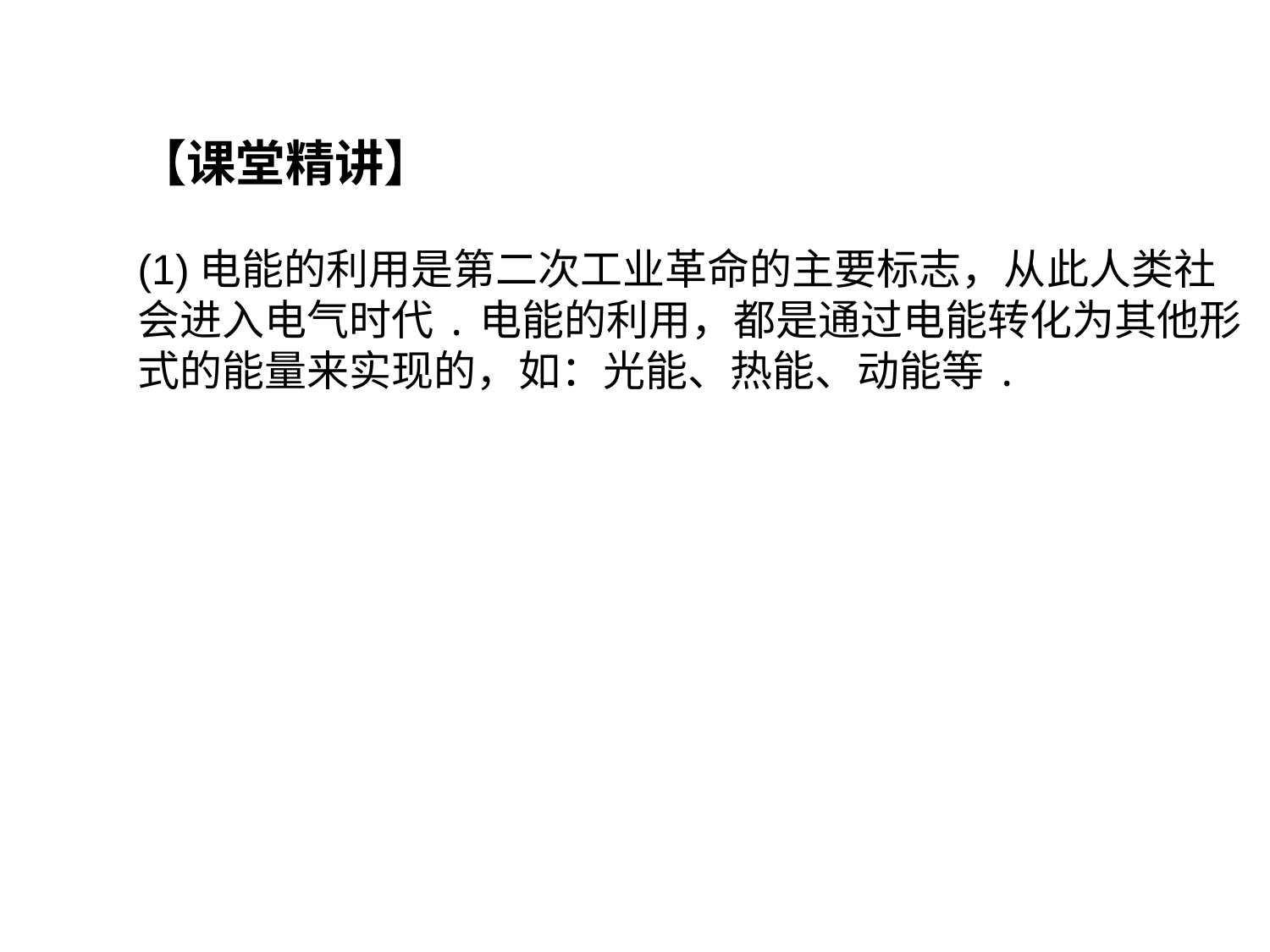

【课堂精讲】

(1)电能的利用是第二次工业革命的主要标志，从此人类社会进入电气时代.电能的利用，都是通过电能转化为其他形式的能量来实现的，如：光能、热能、动能等.